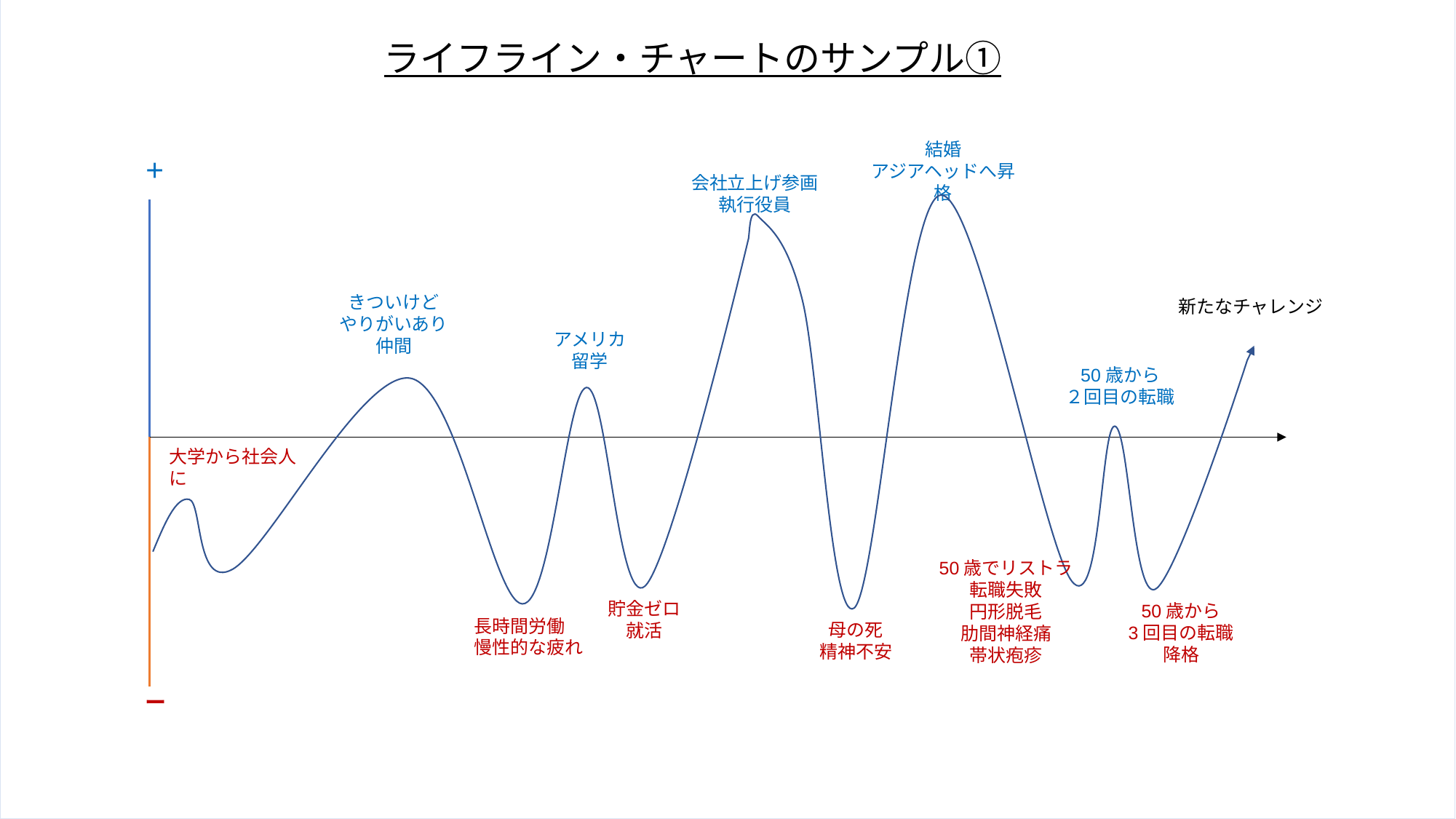

★
ライフライン・チャートのサンプル①
結婚
アジアヘッドへ昇格
＋
会社立上げ参画
執行役員

きついけど
やりがいあり
仲間
新たなチャレンジ
アメリカ
留学
50歳から
２回目の転職
大学から社会人に

50歳でリストラ
転職失敗
円形脱毛
肋間神経痛
帯状疱疹

貯金ゼロ
就活
50歳から
3回目の転職
降格
長時間労働
慢性的な疲れ
母の死
精神不安
ー